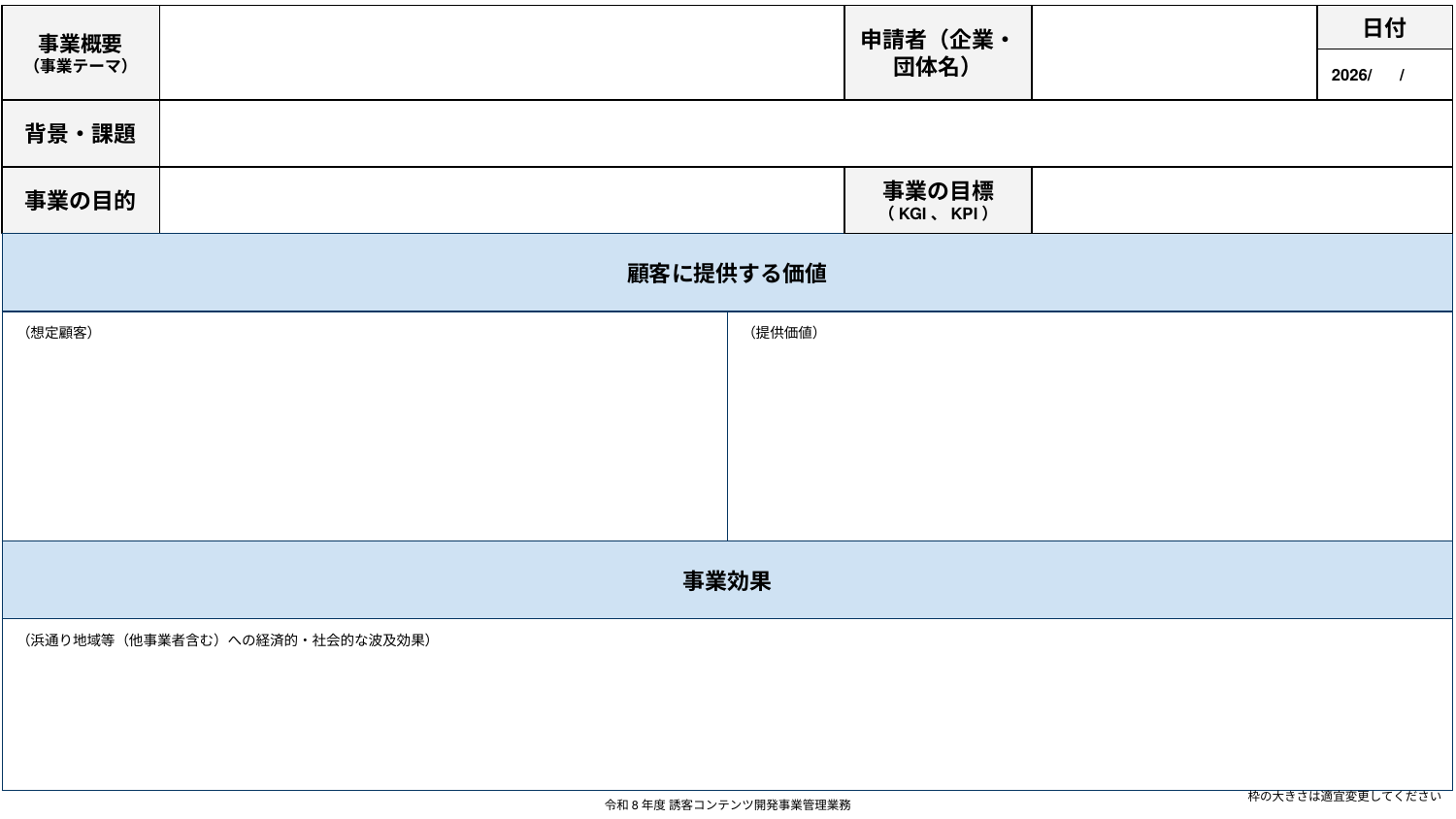

日付
申請者（企業・団体名）

事業概要
（事業テーマ）

2026/      /
背景・課題

事業の目的

事業の目標
（KGI、KPI）

| 顧客に提供する価値 |  |
| --- | --- |
| （想定顧客） | （提供価値） |
| 事業効果 |  |
| （浜通り地域等（他事業者含む）への経済的・社会的な波及効果） |  |
枠の大きさは適宜変更してください